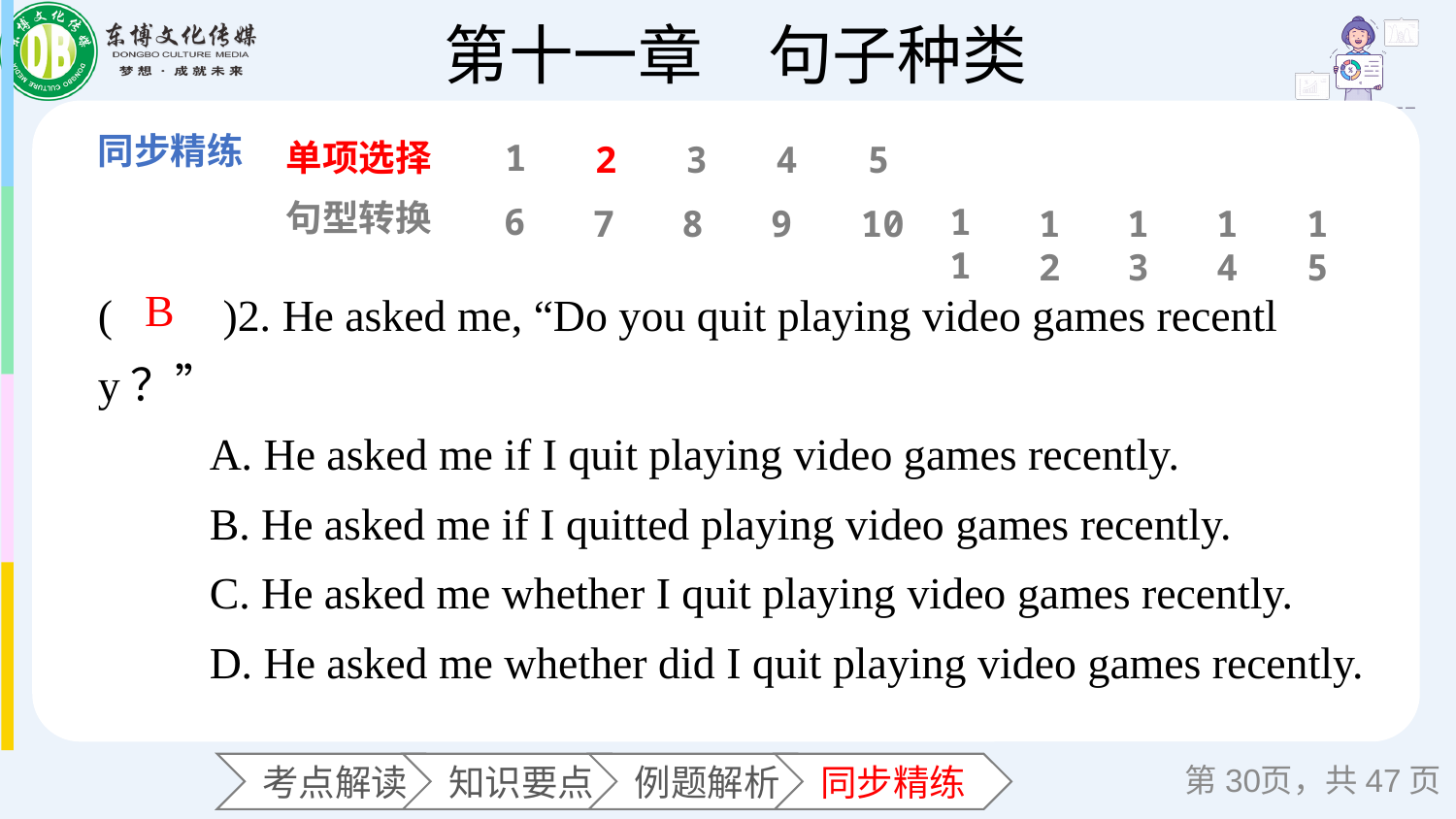

单项选择
1
2
3
4
5
句型转换
6
11
7
8
9
10
12
13
14
15
(　　)2. He asked me, “Do you quit playing video games recently？”
          A. He asked me if I quit playing video games recently.
          B. He asked me if I quitted playing video games recently.
          C. He asked me whether I quit playing video games recently.
          D. He asked me whether did I quit playing video games recently.
B
第30页，共47页